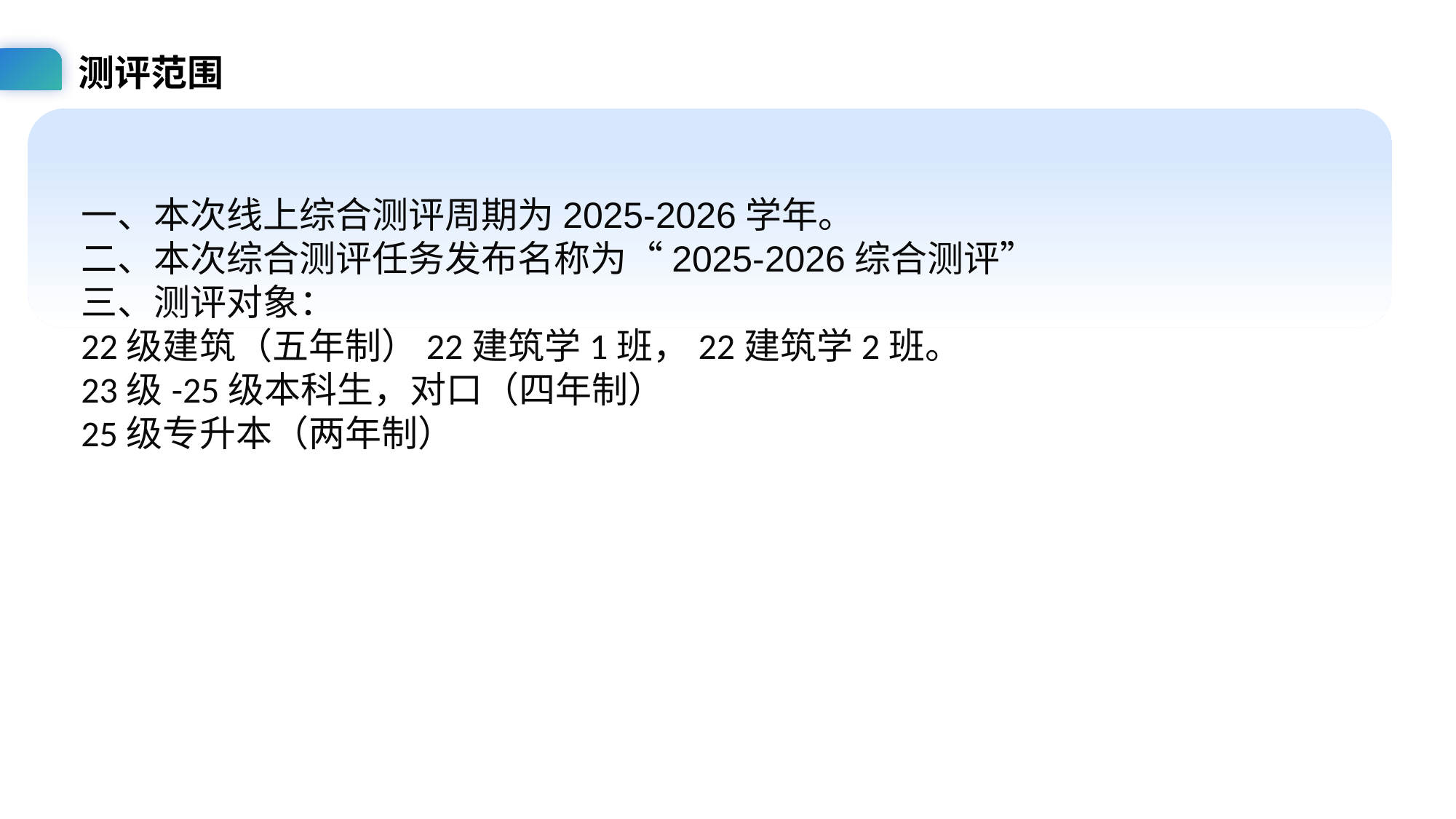

测评范围

一、本次线上综合测评周期为2025-2026学年。
二、本次综合测评任务发布名称为“2025-2026综合测评”
三、测评对象：
22级建筑（五年制）22建筑学1班，22建筑学2班。
23级-25级本科生，对口（四年制）
25级专升本（两年制）